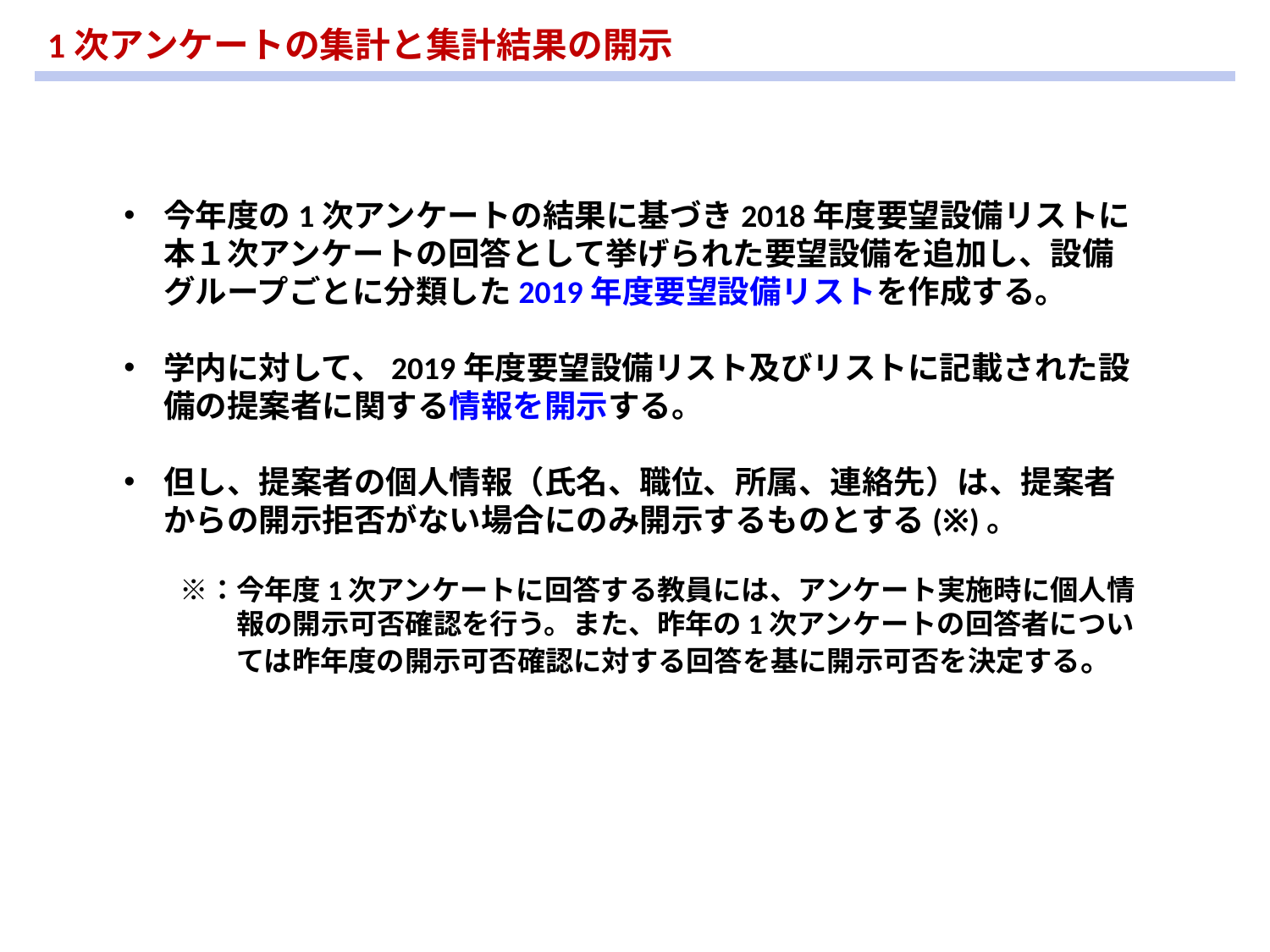

1次アンケートの集計と集計結果の開示
今年度の1次アンケートの結果に基づき2018年度要望設備リストに本１次アンケートの回答として挙げられた要望設備を追加し、設備グループごとに分類した2019年度要望設備リストを作成する。

学内に対して、2019年度要望設備リスト及びリストに記載された設備の提案者に関する情報を開示する。

但し、提案者の個人情報（氏名、職位、所属、連絡先）は、提案者からの開示拒否がない場合にのみ開示するものとする(※)。

　　※：今年度1次アンケートに回答する教員には、アンケート実施時に個人情
　　　　報の開示可否確認を行う。また、昨年の1次アンケートの回答者につい
　　　　ては昨年度の開示可否確認に対する回答を基に開示可否を決定する。